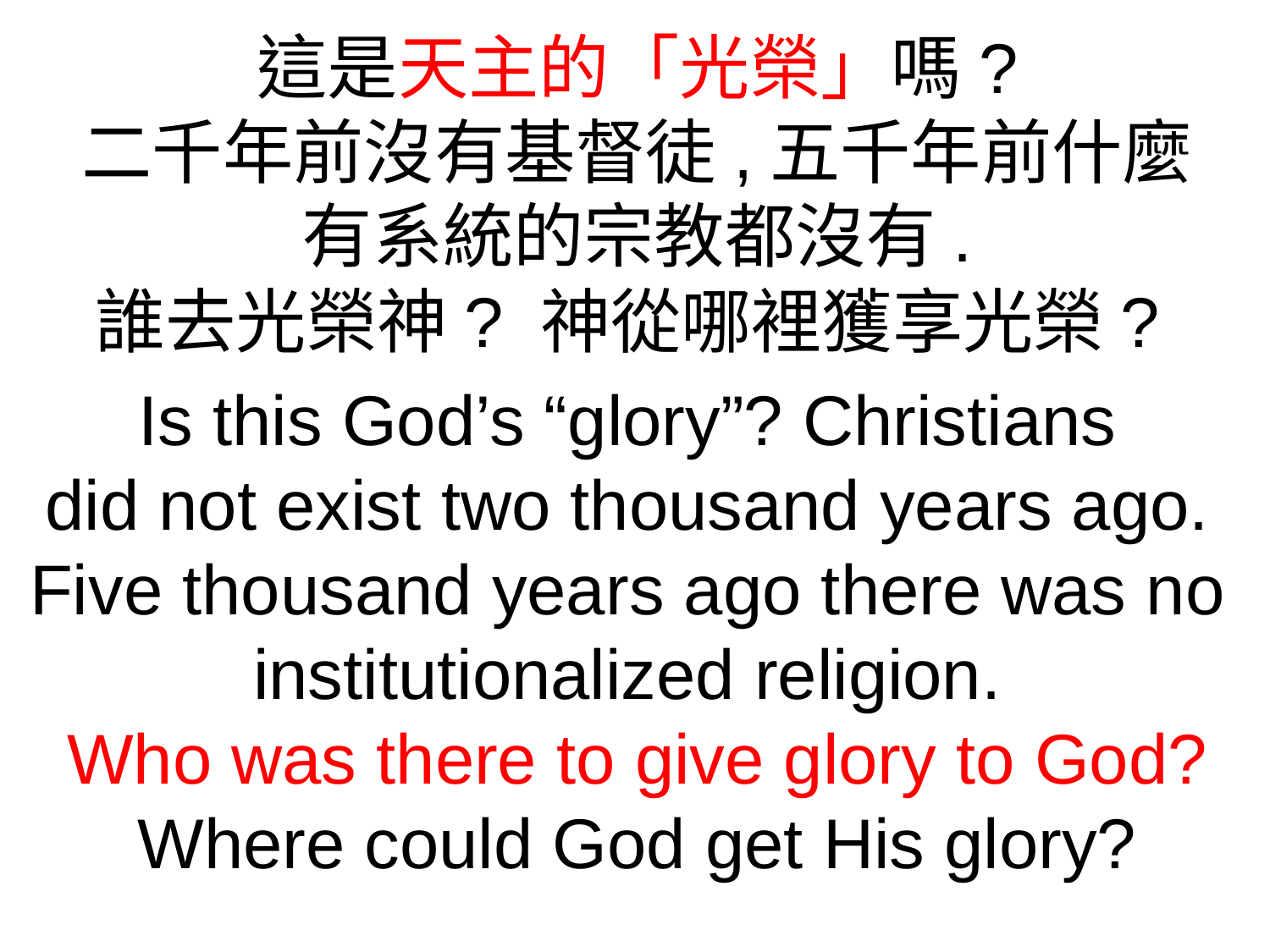

這是天主的「光榮」嗎?
二千年前沒有基督徒,五千年前什麼
有系統的宗教都沒有.
誰去光榮神? 神從哪裡獲享光榮?
Is this God’s “glory”? Christians
did not exist two thousand years ago.
Five thousand years ago there was no  institutionalized religion.
Who was there to give glory to God? Where could God get His glory?